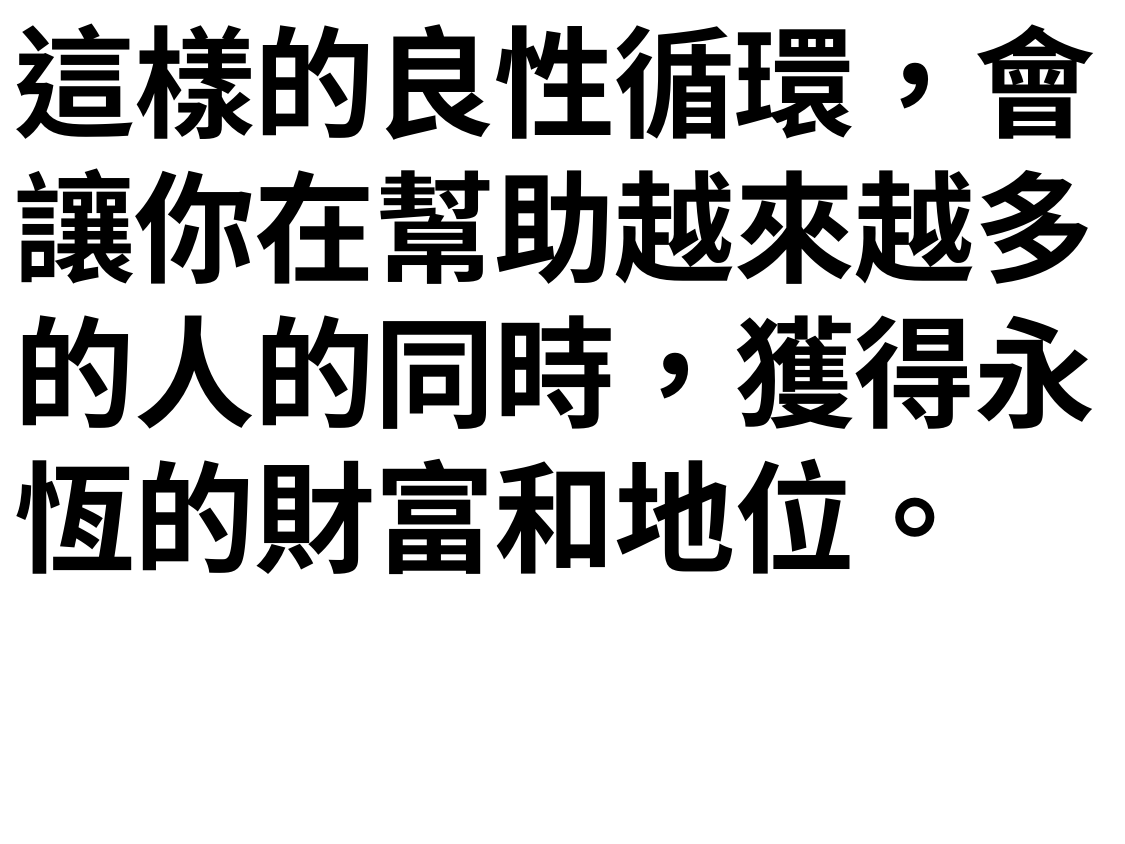

這樣的良性循環，會讓你在幫助越來越多的人的同時，獲得永恆的財富和地位。